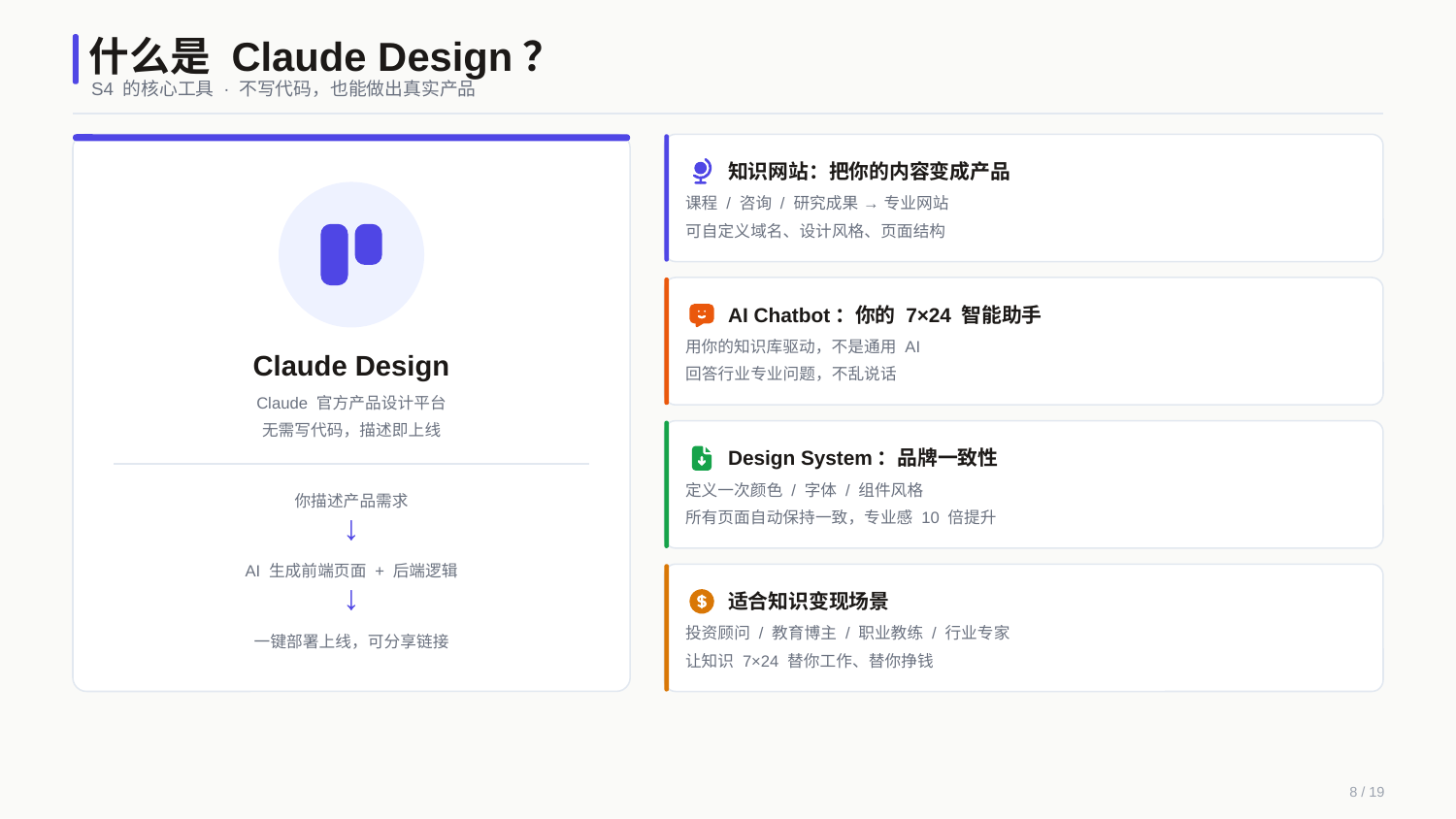

什么是 Claude Design？

S4 的核心工具 · 不写代码，也能做出真实产品

知识网站：把你的内容变成产品

课程 / 咨询 / 研究成果 → 专业网站
可自定义域名、设计风格、页面结构

AI Chatbot：你的 7×24 智能助手

用你的知识库驱动，不是通用 AI
Claude Design
回答行业专业问题，不乱说话
Claude 官方产品设计平台
无需写代码，描述即上线

Design System：品牌一致性

定义一次颜色 / 字体 / 组件风格
你描述产品需求
↓
所有页面自动保持一致，专业感 10 倍提升
AI 生成前端页面 + 后端逻辑

↓
适合知识变现场景

投资顾问 / 教育博主 / 职业教练 / 行业专家
一键部署上线，可分享链接
让知识 7×24 替你工作、替你挣钱
8 / 19